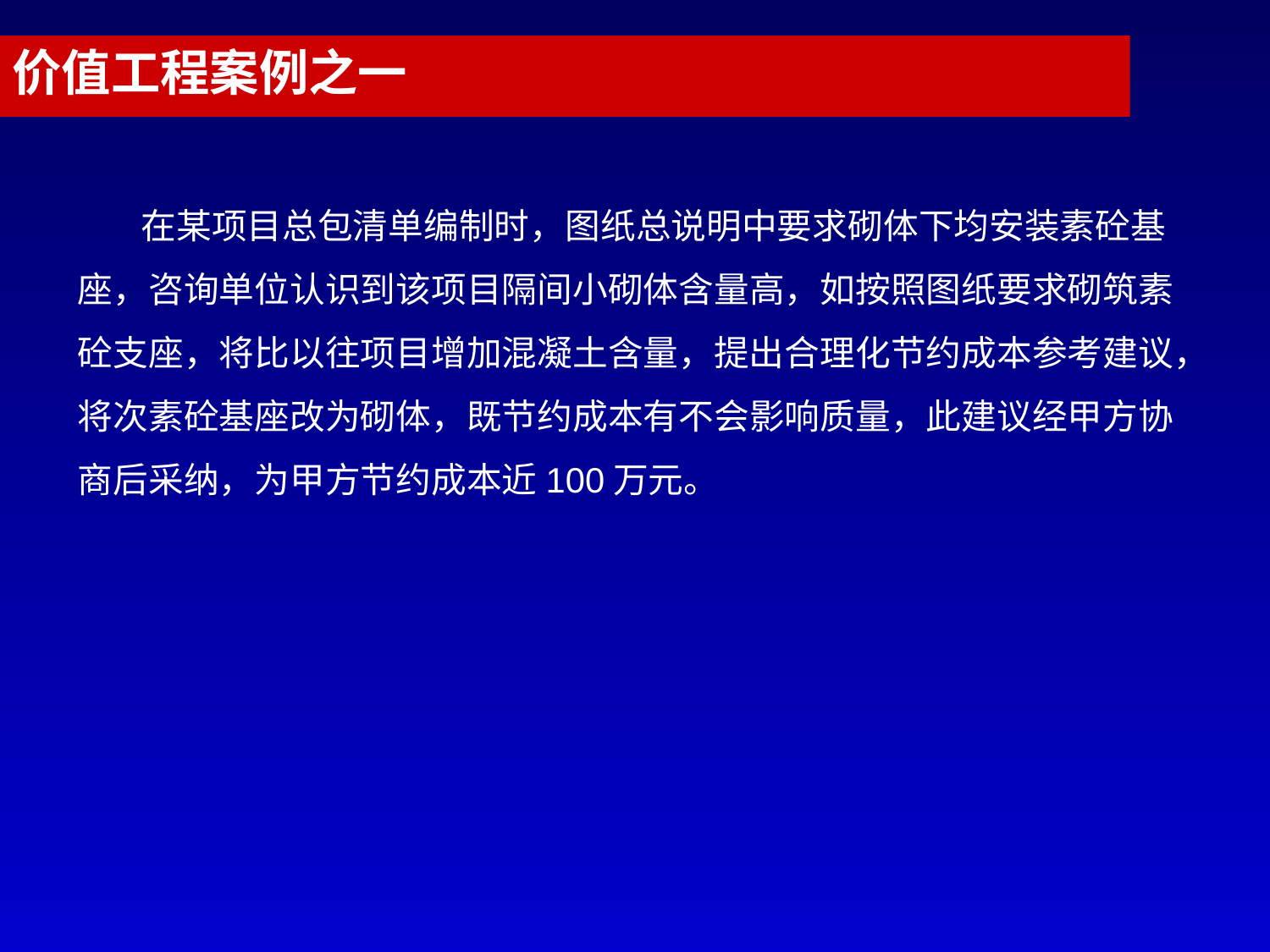

价值工程案例之一
       在某项目总包清单编制时，图纸总说明中要求砌体下均安装素砼基座，咨询单位认识到该项目隔间小砌体含量高，如按照图纸要求砌筑素砼支座，将比以往项目增加混凝土含量，提出合理化节约成本参考建议，将次素砼基座改为砌体，既节约成本有不会影响质量，此建议经甲方协商后采纳，为甲方节约成本近100万元。
125